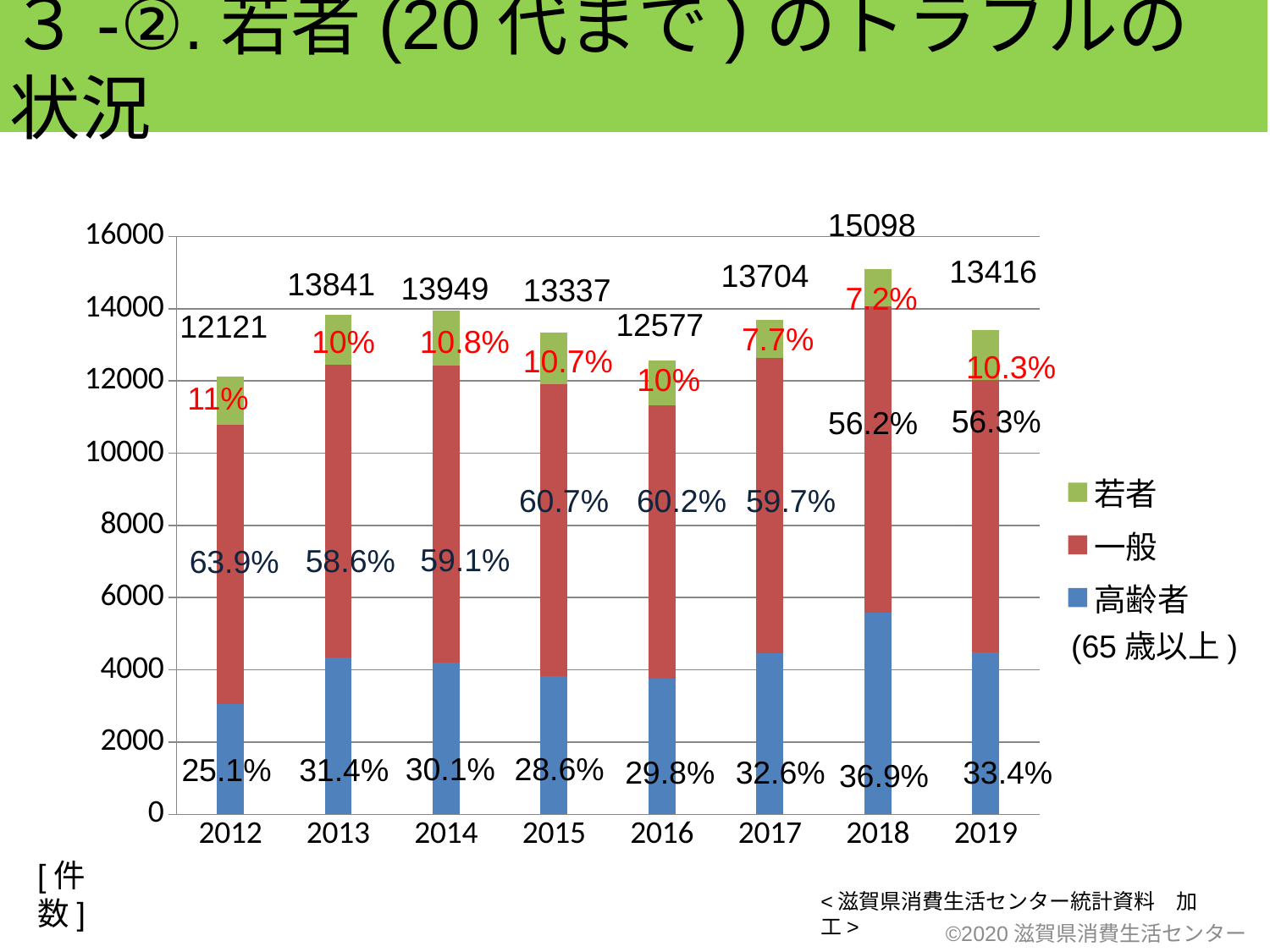

３-②.若者(20代まで)のトラブルの状況
15098

### Chart

| Category | 高齢者 | 一般 | 若者 |
|---|---|---|---|
| 2012 | 3043.0 | 7741.0 | 1337.0 |
| 2013 | 4341.0 | 8108.0 | 1392.0 |
| 2014 | 4192.0 | 8245.0 | 1512.0 |
| 2015 | 3818.0 | 8091.0 | 1428.0 |
| 2016 | 3751.0 | 7571.0 | 1255.0 |
| 2017 | 4467.0 | 8180.0 | 1057.0 |
| 2018 | 5573.0 | 8497.0 | 1027.0 |
| 2019 | 4477.0 | 7553.0 | 1386.0 |
13416
13704
13841
13949
13337
7.2%
12577
12121
7.7%
10%
10.8%
10.7%
10%
11%
56.3%
56.2%
60.7%
60.2%
59.7%
59.1%
58.6%
63.9%
(65歳以上)
30.1%
28.6%
25.1%
31.4%
32.6%
29.8%
36.9%
[件数]
<滋賀県消費生活センター統計資料　加工>
10.3%
33.4%
©2020滋賀県消費生活センター